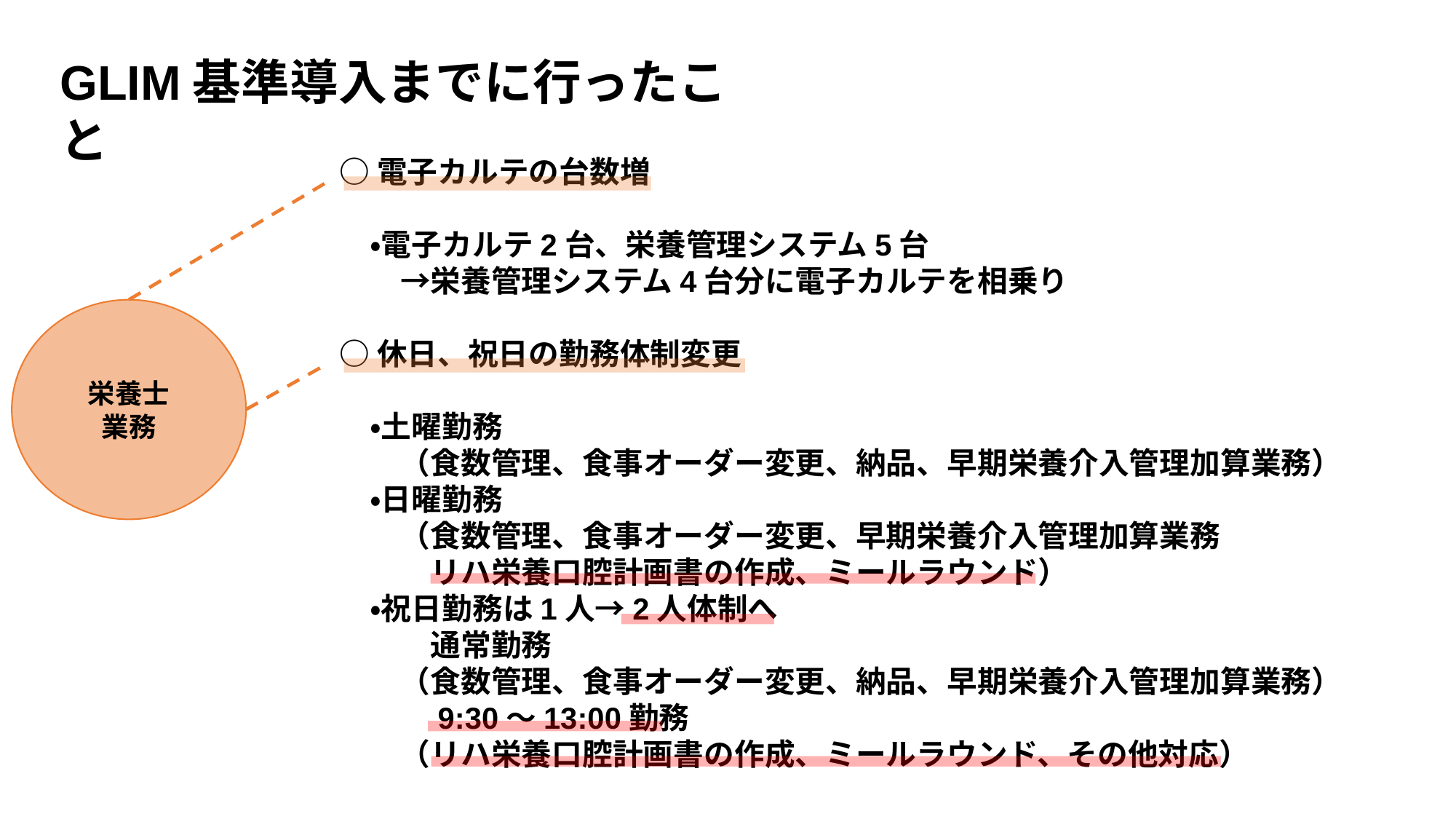

GLIM基準導入までに行ったこと
○電子カルテの台数増

　・電子カルテ2台、栄養管理システム5台
　　→栄養管理システム4台分に電子カルテを相乗り

○休日、祝日の勤務体制変更

　・土曜勤務
　　（食数管理、食事オーダー変更、納品、早期栄養介入管理加算業務）
　・日曜勤務
　　（食数管理、食事オーダー変更、早期栄養介入管理加算業務
　　　リハ栄養口腔計画書の作成、ミールラウンド）
　・祝日勤務は1人→2人体制へ
　　　通常勤務
　　（食数管理、食事オーダー変更、納品、早期栄養介入管理加算業務）
　　　9:30～13:00勤務
　　（リハ栄養口腔計画書の作成、ミールラウンド、その他対応）

栄養士
業務